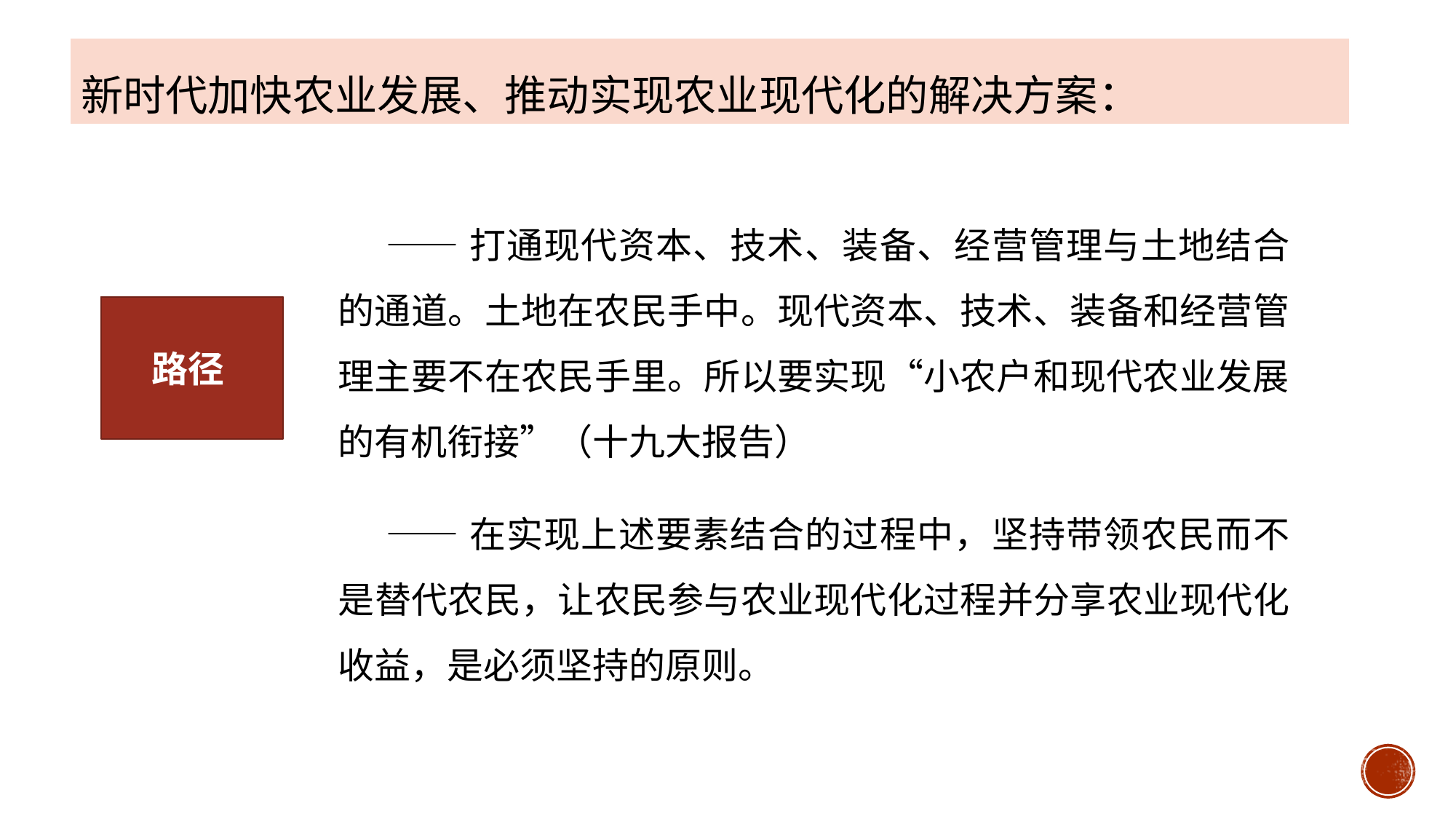

新时代加快农业发展、推动实现农业现代化的解决方案：
——打通现代资本、技术、装备、经营管理与土地结合的通道。土地在农民手中。现代资本、技术、装备和经营管理主要不在农民手里。所以要实现“小农户和现代农业发展的有机衔接”（十九大报告）
——在实现上述要素结合的过程中，坚持带领农民而不是替代农民，让农民参与农业现代化过程并分享农业现代化收益，是必须坚持的原则。

前提

路径